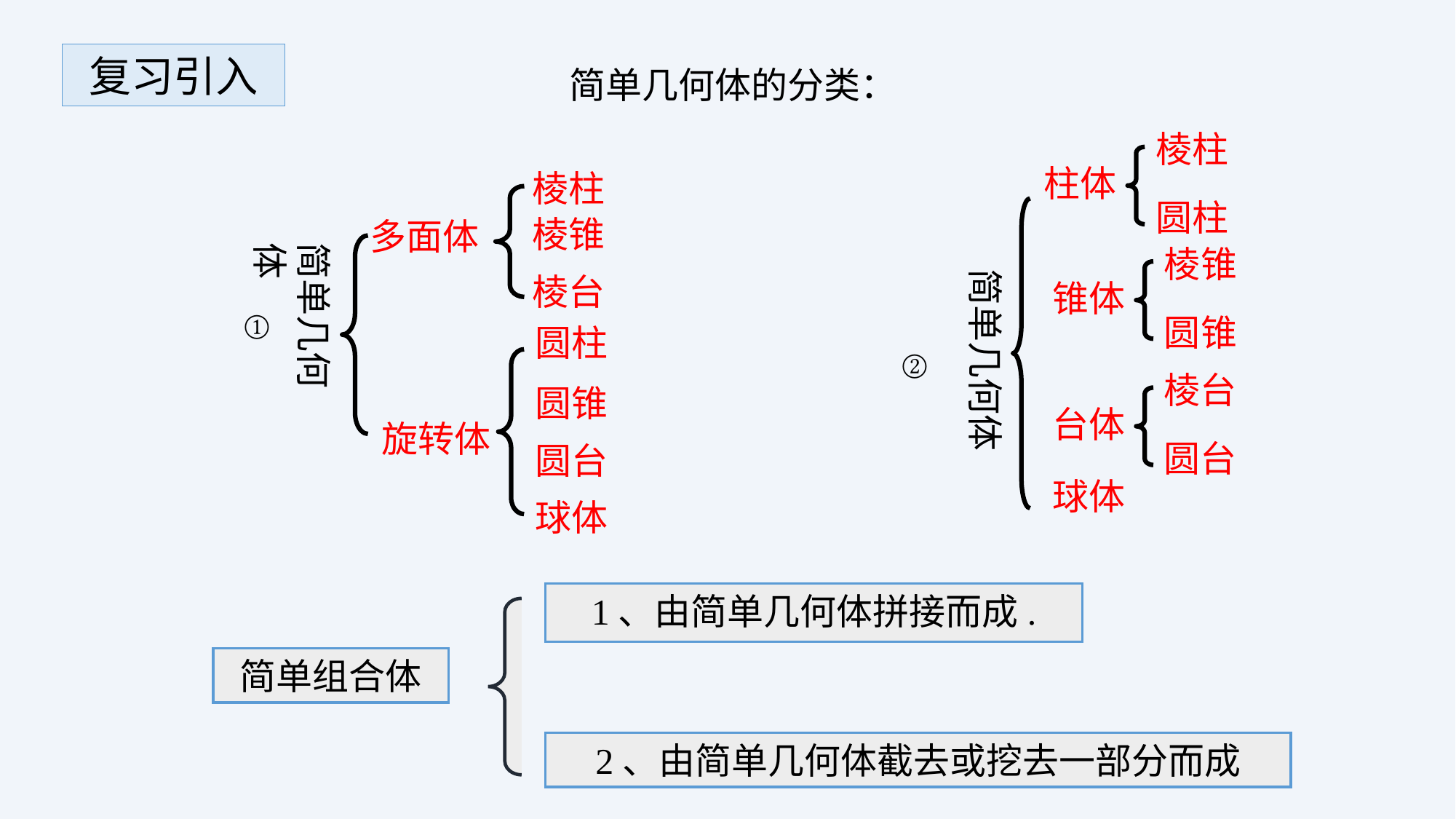

复习引入
简单几何体的分类：
棱柱

圆柱
柱体

锥体
台体
球体
棱柱

棱锥
棱台
多面体

旋转体
简单几何体
①
棱锥

圆锥
简单几何体
②
圆柱

圆锥
圆台
球体
棱台

圆台
1、由简单几何体拼接而成.

简单组合体
2、由简单几何体截去或挖去一部分而成